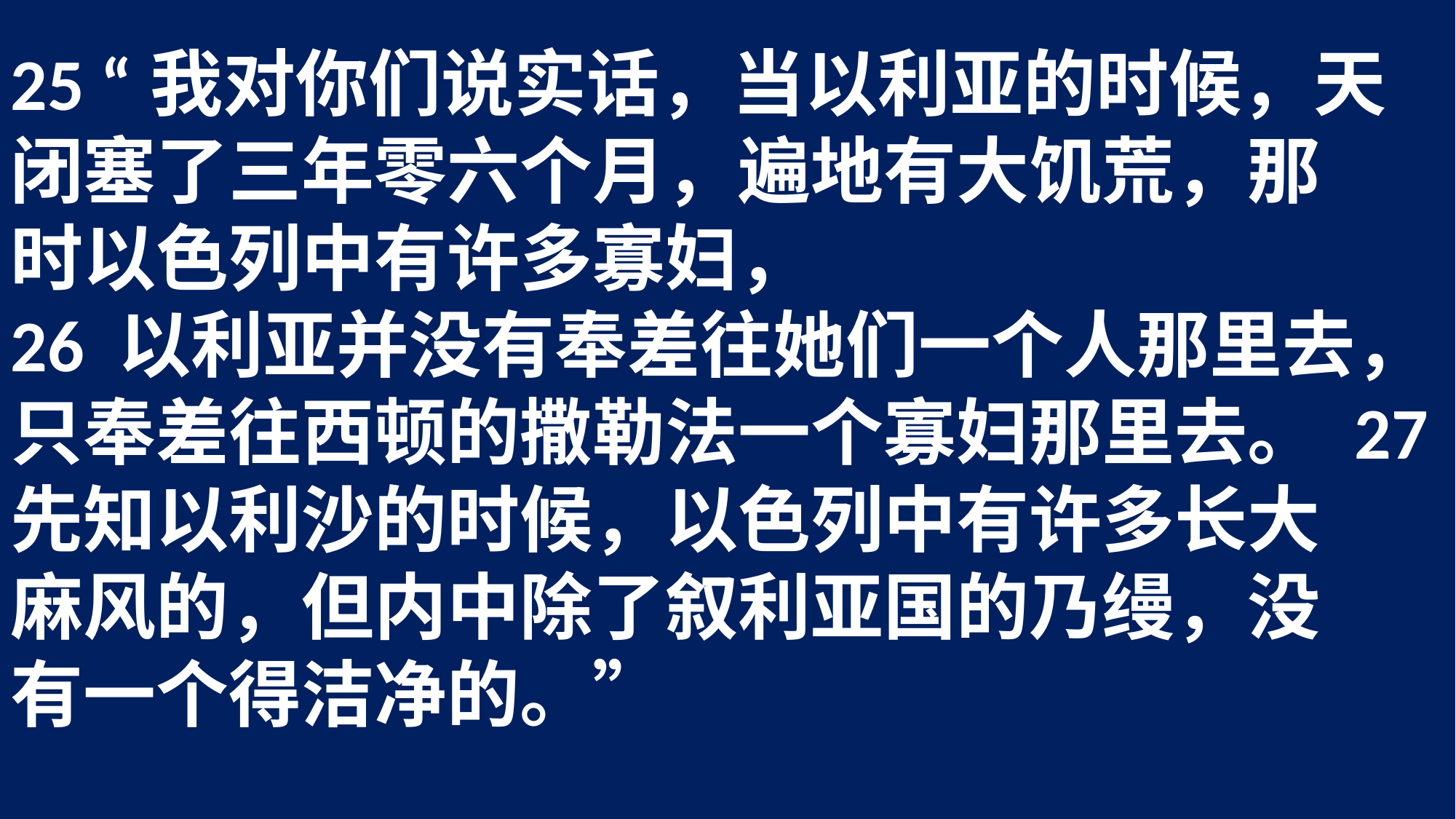

25 “我对你们说实话，当以利亚的时候，天	闭塞了三年零六个月，遍地有大饥荒，那	时以色列中有许多寡妇，
26 以利亚并没有奉差往她们一个人那里去，	只奉差往西顿的撒勒法一个寡妇那里去。 27 先知以利沙的时候，以色列中有许多长大	麻风的，但内中除了叙利亚国的乃缦，没	有一个得洁净的。”